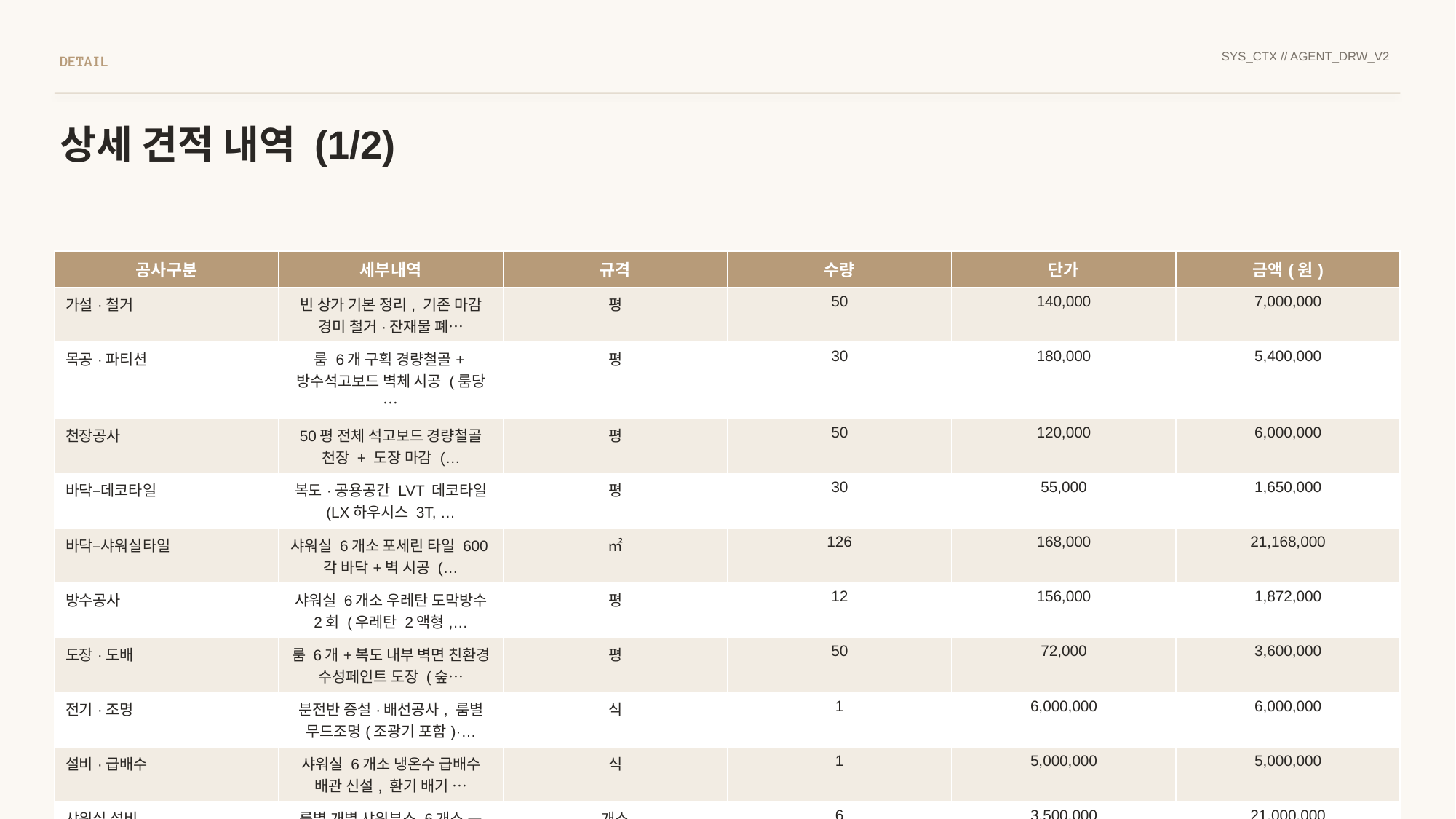

SYS_CTX // AGENT_DRW_V2
DETAIL

상세 견적 내역 (1/2)
| 공사구분 | 세부내역 | 규격 | 수량 | 단가 | 금액(원) |
| --- | --- | --- | --- | --- | --- |
| 가설·철거 | 빈 상가 기본 정리, 기존 마감 경미 철거·잔재물 폐… | 평 | 50 | 140,000 | 7,000,000 |
| 목공·파티션 | 룸 6개 구획 경량철골+방수석고보드 벽체 시공 (룸당… | 평 | 30 | 180,000 | 5,400,000 |
| 천장공사 | 50평 전체 석고보드 경량철골 천장 + 도장 마감 (… | 평 | 50 | 120,000 | 6,000,000 |
| 바닥–데코타일 | 복도·공용공간 LVT 데코타일 (LX하우시스 3T, … | 평 | 30 | 55,000 | 1,650,000 |
| 바닥–샤워실타일 | 샤워실 6개소 포세린 타일 600각 바닥+벽 시공 (… | ㎡ | 126 | 168,000 | 21,168,000 |
| 방수공사 | 샤워실 6개소 우레탄 도막방수 2회 (우레탄 2액형,… | 평 | 12 | 156,000 | 1,872,000 |
| 도장·도배 | 룸 6개+복도 내부 벽면 친환경 수성페인트 도장 (숲… | 평 | 50 | 72,000 | 3,600,000 |
| 전기·조명 | 분전반 증설·배선공사, 룸별 무드조명(조광기 포함)·… | 식 | 1 | 6,000,000 | 6,000,000 |
| 설비·급배수 | 샤워실 6개소 냉온수 급배수 배관 신설, 환기 배기 … | 식 | 1 | 5,000,000 | 5,000,000 |
| 샤워실 설비 | 룸별 개별 샤워부스 6개소 — 수전·샤워헤드·소형세면… | 개소 | 6 | 3,500,000 | 21,000,000 |
| 냉난방공사 | 천장형 시스템에어컨 7대 (룸 6대+공용 1대, 삼성… | 대 | 7 | 2,000,000 | 14,000,000 |
| 도어공사 | 룸 출입 방음 ABS 목문 6개 (틀·경첩·도어락 포… | 개소 | 6 | 550,000 | 3,300,000 |
| 프론트카운터 | 리셉션 카운터 목공 제작 (MDF+시트 마감, 하단 … | 식 | 1 | 3,000,000 | 3,000,000 |